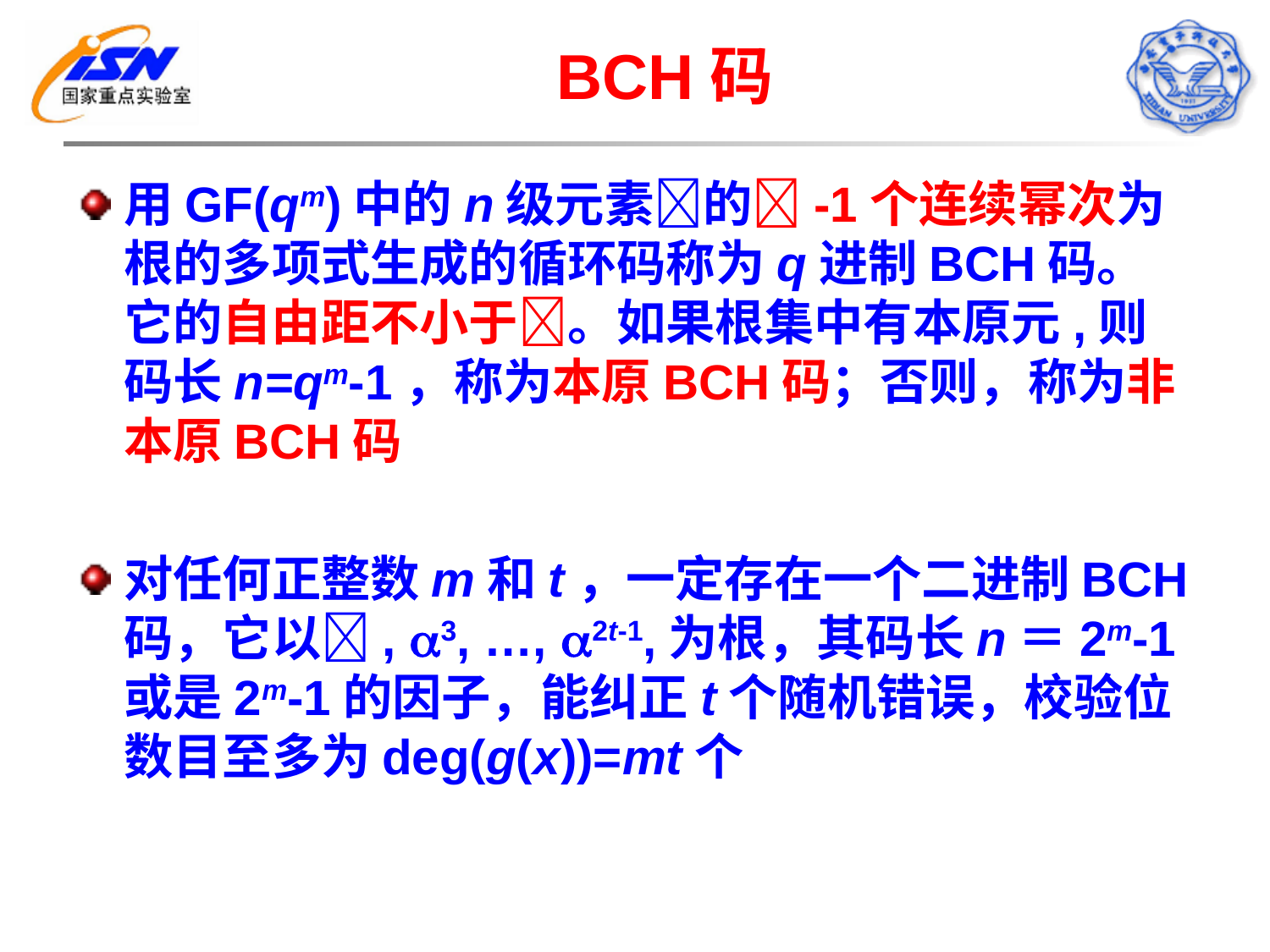

# BCH码
用GF(qm)中的n级元素α的δ-1个连续幂次为根的多项式生成的循环码称为q进制BCH码。它的自由距不小于δ。如果根集中有本原元,则码长n=qm-1，称为本原BCH码；否则，称为非本原BCH码

对任何正整数m和t，一定存在一个二进制BCH码，它以α, α3, …, α2t-1,为根，其码长n＝2m-1或是2m-1的因子，能纠正t个随机错误，校验位数目至多为deg(g(x))=mt个